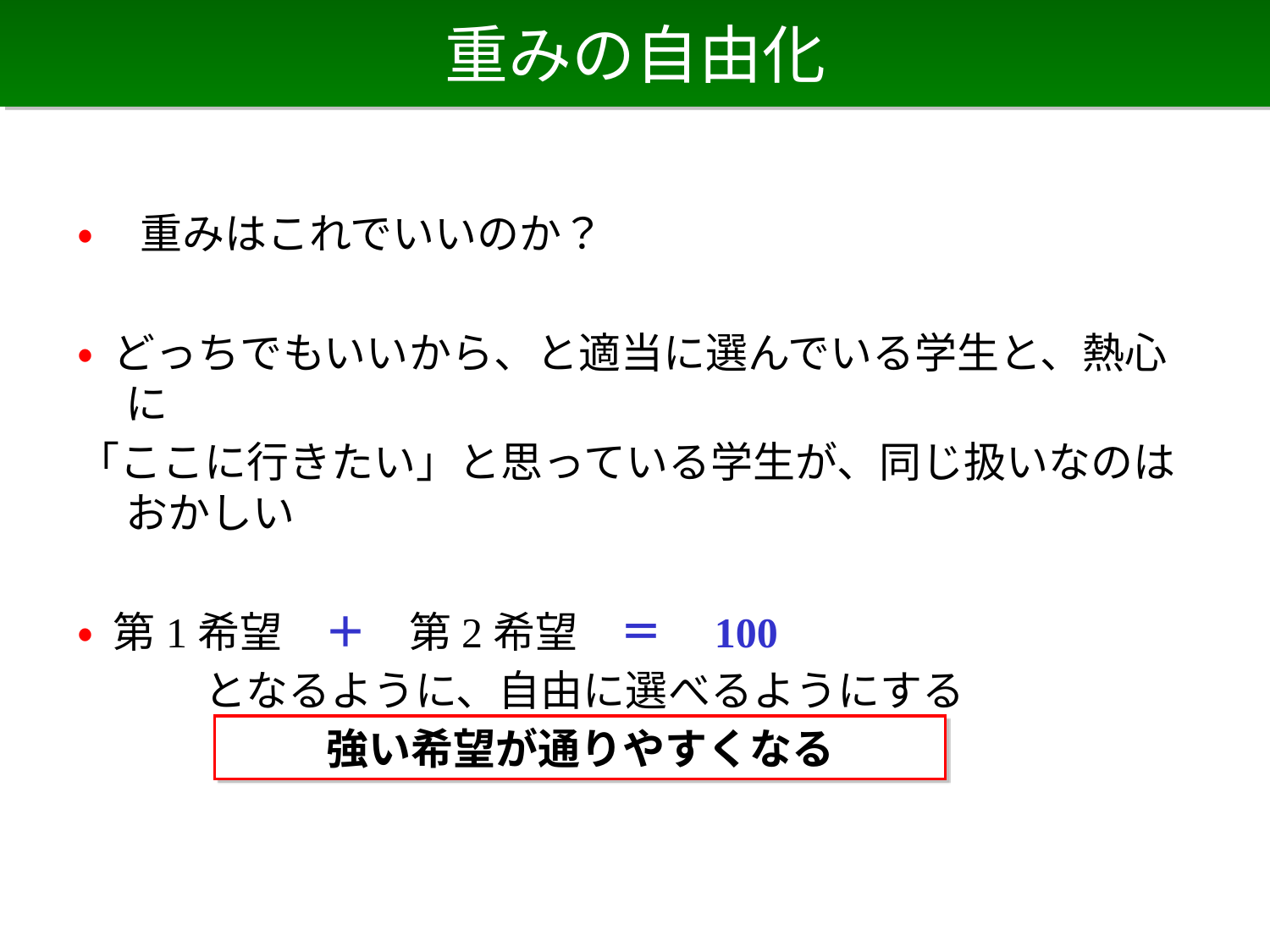

# 重みの自由化
• 重みはこれでいいのか？

• どっちでもいいから、と適当に選んでいる学生と、熱心に
「ここに行きたい」と思っている学生が、同じ扱いなのはおかしい

• 第1希望　＋　第2希望　＝　100
　　　となるように、自由に選べるようにする

強い希望が通りやすくなる